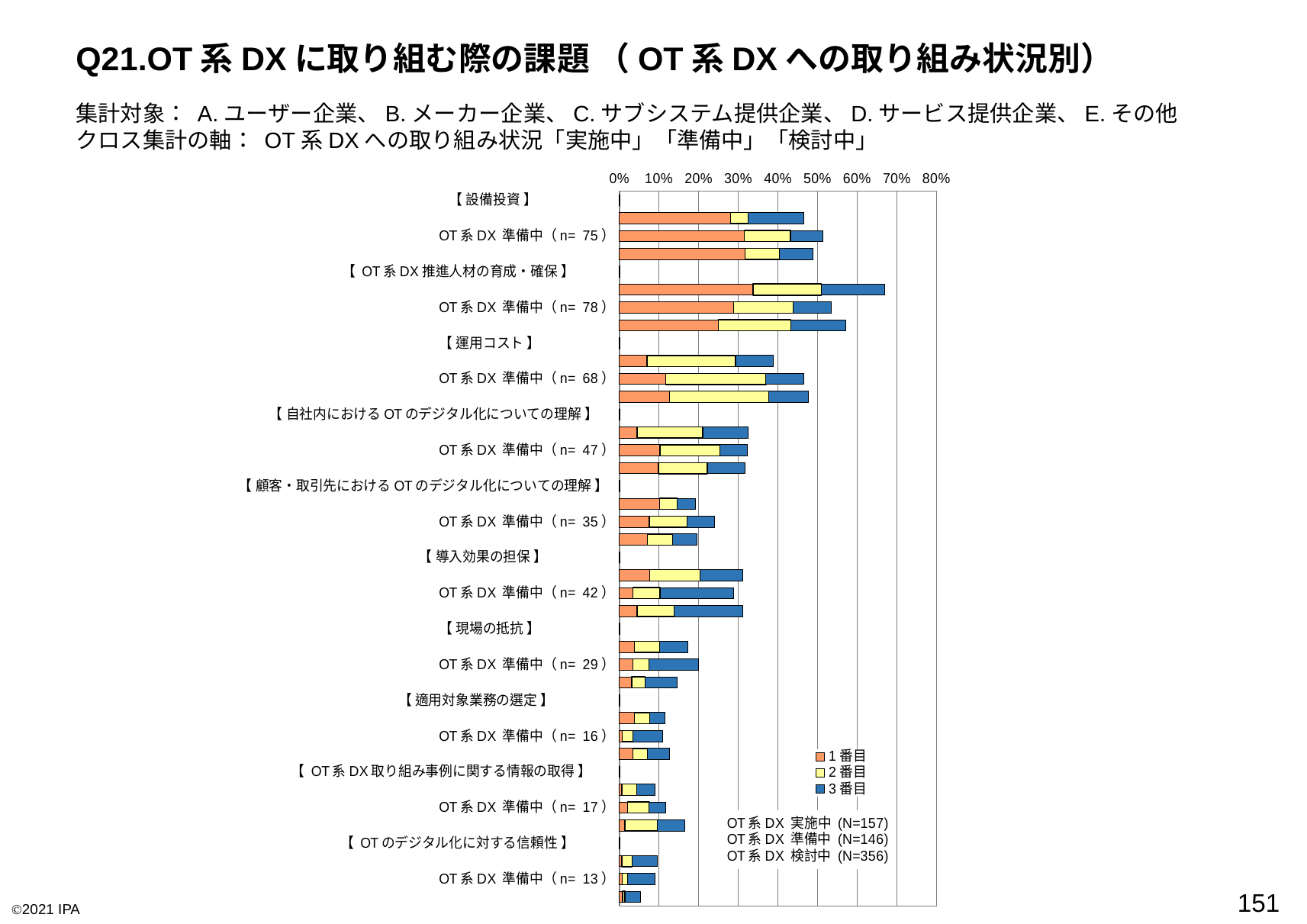

Q21.OT系DXに取り組む際の課題 （OT系DXへの取り組み状況別）
集計対象： A.ユーザー企業、B.メーカー企業、C.サブシステム提供企業、D.サービス提供企業、E.その他
クロス集計の軸： OT系DXへの取り組み状況「実施中」「準備中」「検討中」

### Chart:

| Category | 1番目 | 2番目 | 3番目 |
|---|---|---|---|
| 【 設備投資 】                        | 0.0 | 0.0 | 0.0 |
| OT系DX 実施中（n=  73） | 0.2802547770700637 | 0.044585987261146494 | 0.14012738853503184 |
| OT系DX 準備中（n=  75） | 0.3150684931506849 | 0.11643835616438356 | 0.0821917808219178 |
| OT系DX 検討中（n=174） | 0.31741573033707865 | 0.08707865168539326 | 0.08426966292134831 |
| 【 OT系DX推進人材の育成・確保 】             | 0.0 | 0.0 | 0.0 |
| OT系DX 実施中（n=105） | 0.3375796178343949 | 0.17197452229299362 | 0.1592356687898089 |
| OT系DX 準備中（n=  78） | 0.2876712328767123 | 0.1506849315068493 | 0.0958904109589041 |
| OT系DX 検討中（n=203） | 0.25 | 0.18258426966292135 | 0.13764044943820225 |
| 【 運用コスト 】                       | 0.0 | 0.0 | 0.0 |
| OT系DX 実施中（n=  61） | 0.07006369426751592 | 0.2229299363057325 | 0.09554140127388536 |
| OT系DX 準備中（n=  68） | 0.11643835616438356 | 0.2534246575342466 | 0.0958904109589041 |
| OT系DX 検討中（n=170） | 0.12640449438202248 | 0.25 | 0.10112359550561797 |
| 【 自社内におけるOTのデジタル化についての理解 】      | 0.0 | 0.0 | 0.0 |
| OT系DX 実施中（n=  51） | 0.044585987261146494 | 0.16560509554140126 | 0.11464968152866242 |
| OT系DX 準備中（n=  47） | 0.10273972602739725 | 0.1506849315068493 | 0.0684931506849315 |
| OT系DX 検討中（n=113） | 0.09831460674157304 | 0.12359550561797752 | 0.09550561797752809 |
| 【 顧客・取引先におけるOTのデジタル化についての理解 】   | 0.0 | 0.0 | 0.0 |
| OT系DX 実施中（n=  30） | 0.10191082802547771 | 0.044585987261146494 | 0.044585987261146494 |
| OT系DX 準備中（n=  35） | 0.07534246575342465 | 0.0958904109589041 | 0.0684931506849315 |
| OT系DX 検討中（n=  70） | 0.0702247191011236 | 0.06460674157303371 | 0.06179775280898876 |
| 【 導入効果の担保 】                     | 0.0 | 0.0 | 0.0 |
| OT系DX 実施中（n=  49） | 0.07643312101910828 | 0.12738853503184713 | 0.10828025477707007 |
| OT系DX 準備中（n=  42） | 0.03424657534246575 | 0.0684931506849315 | 0.18493150684931506 |
| OT系DX 検討中（n=111） | 0.0449438202247191 | 0.09269662921348315 | 0.17415730337078653 |
| 【 現場の抵抗 】                       | 0.0 | 0.0 | 0.0 |
| OT系DX 実施中（n=  27） | 0.03821656050955414 | 0.06369426751592357 | 0.07006369426751592 |
| OT系DX 準備中（n=  29） | 0.03424657534246575 | 0.0410958904109589 | 0.1232876712328767 |
| OT系DX 検討中（n=  52） | 0.03089887640449438 | 0.033707865168539325 | 0.08146067415730338 |
| 【 適用対象業務の選定 】                   | 0.0 | 0.0 | 0.0 |
| OT系DX 実施中（n=  18） | 0.03821656050955414 | 0.03821656050955414 | 0.03821656050955414 |
| OT系DX 準備中（n=  16） | 0.00684931506849315 | 0.0273972602739726 | 0.07534246575342465 |
| OT系DX 検討中（n=  45） | 0.033707865168539325 | 0.03651685393258427 | 0.056179775280898875 |
| 【 OT系DX取り組み事例に関する情報の取得 】        | 0.0 | 0.0 | 0.0 |
| OT系DX 実施中（n=  14） | 0.006369426751592357 | 0.03821656050955414 | 0.044585987261146494 |
| OT系DX 準備中（n=  17） | 0.02054794520547945 | 0.0547945205479452 | 0.0410958904109589 |
| OT系DX 検討中（n=  59） | 0.014044943820224719 | 0.08146067415730338 | 0.0702247191011236 |
| 【 OTのデジタル化に対する信頼性 】             | 0.0 | 0.0 | 0.0 |
| OT系DX 実施中（n=  15） | 0.006369426751592357 | 0.025477707006369428 | 0.06369426751592357 |
| OT系DX 準備中（n=  13） | 0.00684931506849315 | 0.0136986301369863 | 0.0684931506849315 |
| OT系DX 検討中（n=  19） | 0.008426966292134831 | 0.0056179775280898875 | 0.03932584269662921 |